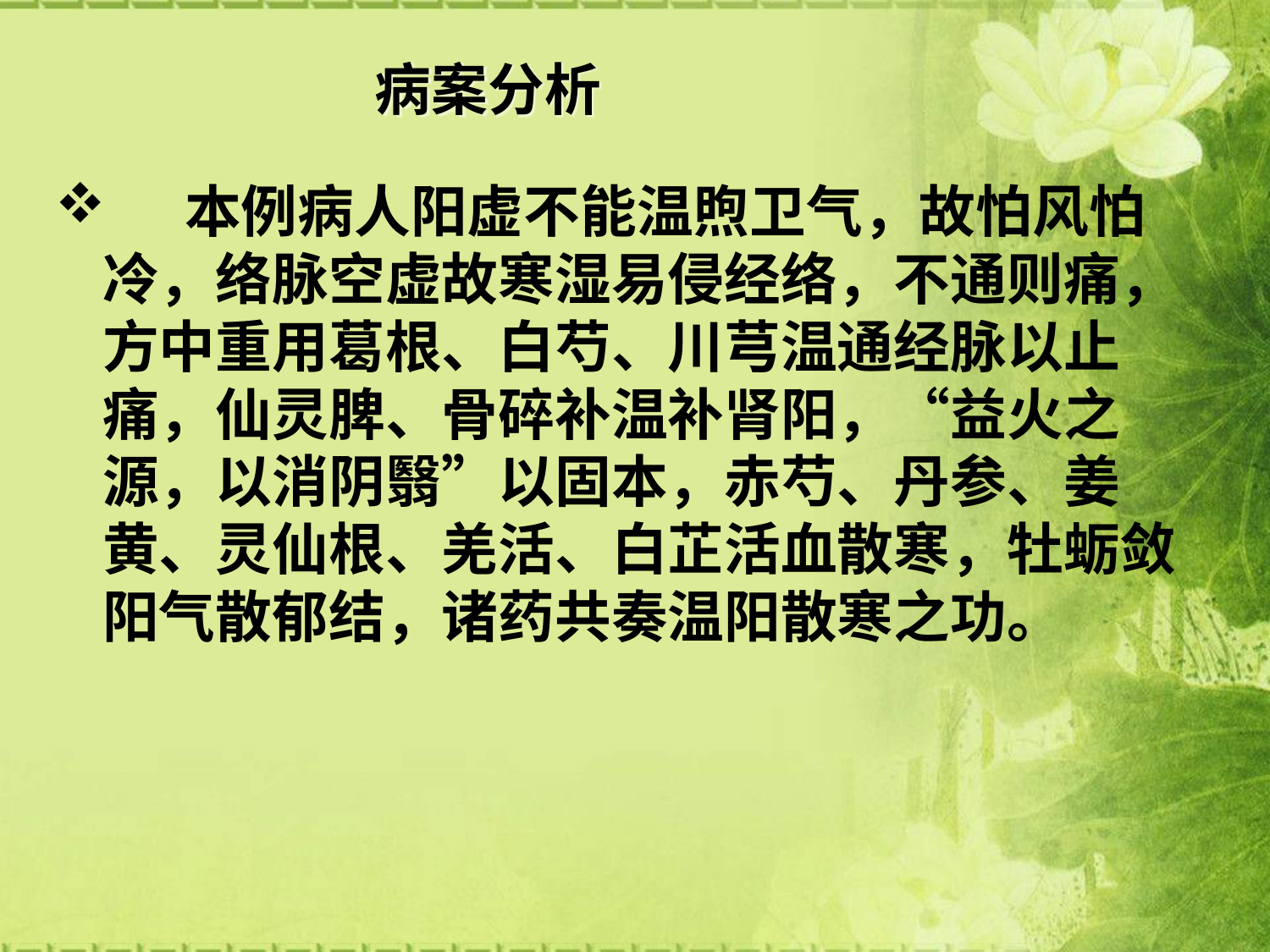

# 病案分析
     本例病人阳虚不能温煦卫气，故怕风怕冷，络脉空虚故寒湿易侵经络，不通则痛，方中重用葛根、白芍、川芎温通经脉以止痛，仙灵脾、骨碎补温补肾阳，“益火之源，以消阴翳”以固本，赤芍、丹参、姜黄、灵仙根、羌活、白芷活血散寒，牡蛎敛阳气散郁结，诸药共奏温阳散寒之功。